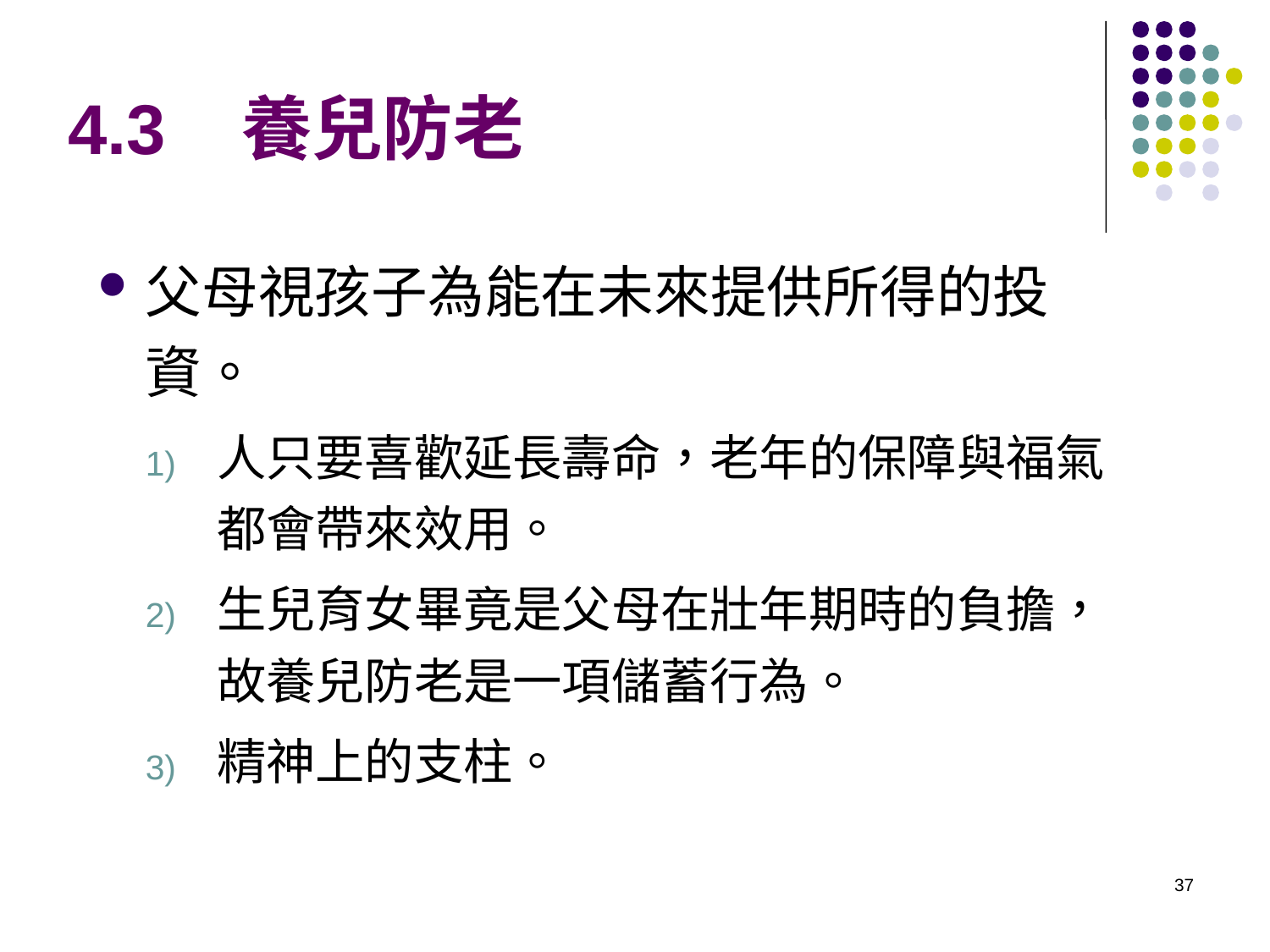

# 4.3   養兒防老
父母視孩子為能在未來提供所得的投資。
人只要喜歡延長壽命，老年的保障與福氣都會帶來效用。
生兒育女畢竟是父母在壯年期時的負擔，故養兒防老是一項儲蓄行為。
精神上的支柱。
37